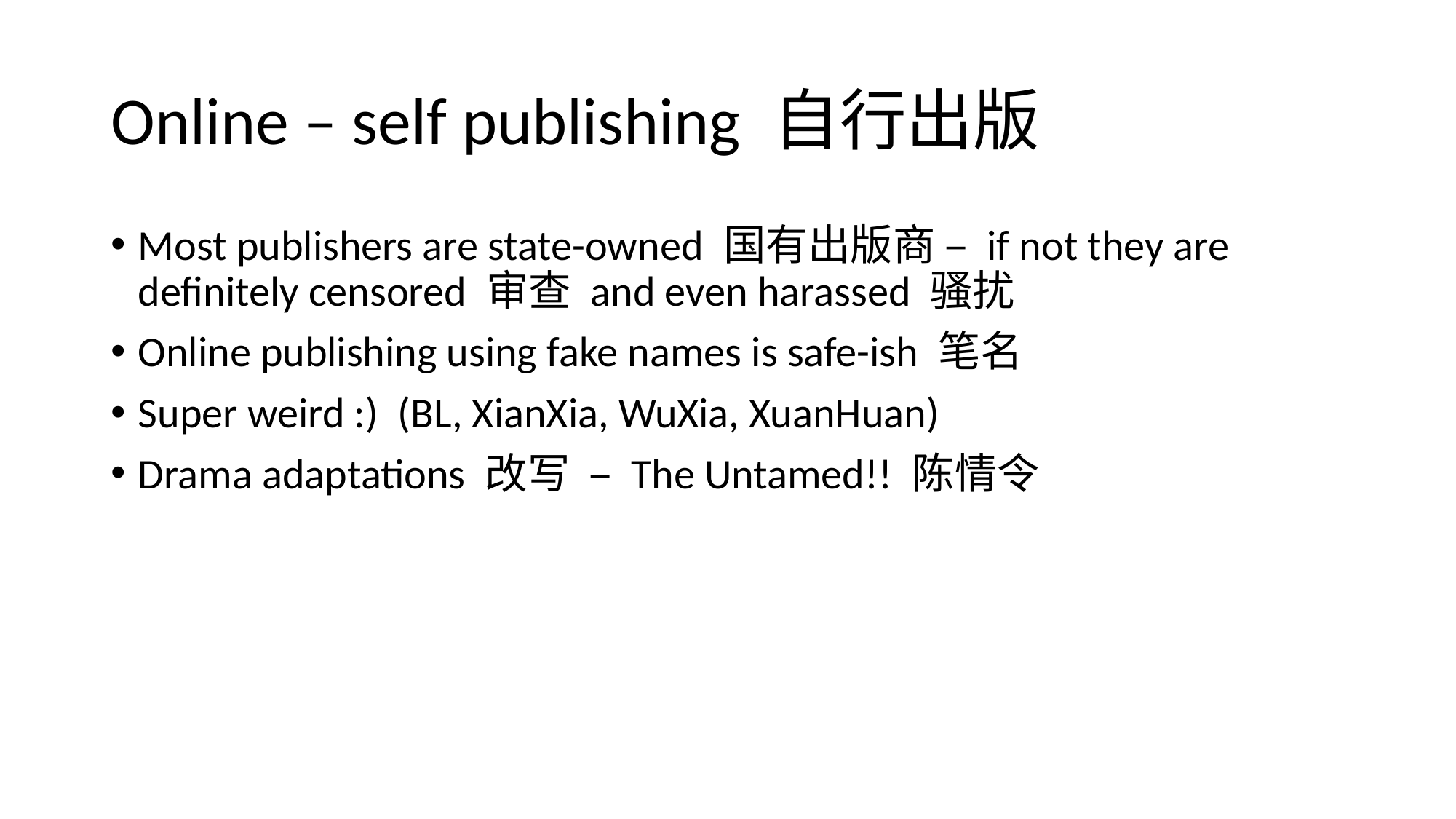

# Online – self publishing 自行出版
Most publishers are state-owned 国有出版商 – if not they are definitely censored 审查 and even harassed 骚扰
Online publishing using fake names is safe-ish 笔名
Super weird :)  (BL, XianXia, WuXia, XuanHuan)
Drama adaptations 改写  – The Untamed!! 陈情令